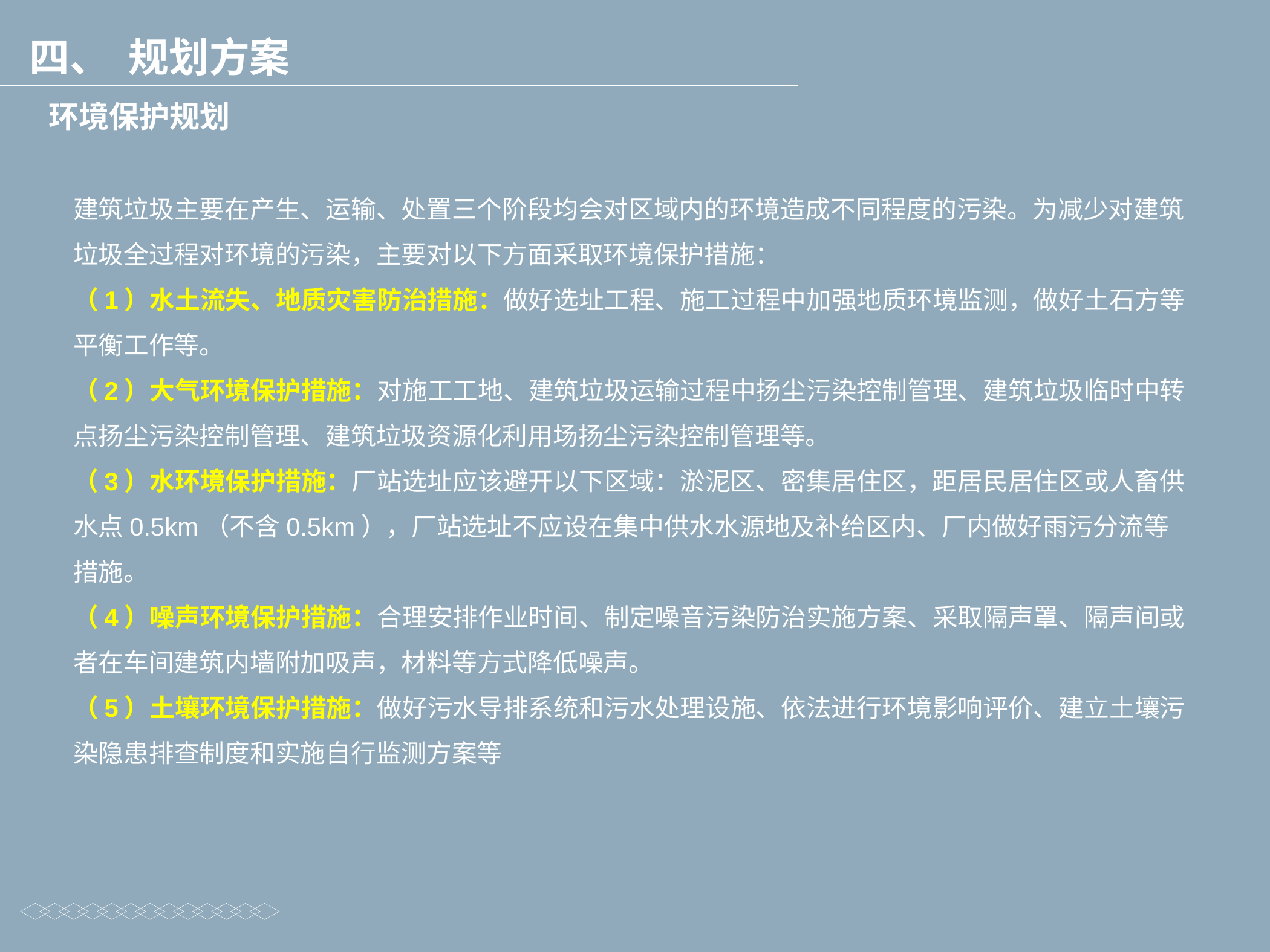

四、  规划方案
环境保护规划
建筑垃圾主要在产生、运输、处置三个阶段均会对区域内的环境造成不同程度的污染。为减少对建筑垃圾全过程对环境的污染，主要对以下方面采取环境保护措施：
（1）水土流失、地质灾害防治措施：做好选址工程、施工过程中加强地质环境监测，做好土石方等平衡工作等。
（2）大气环境保护措施：对施工工地、建筑垃圾运输过程中扬尘污染控制管理、建筑垃圾临时中转点扬尘污染控制管理、建筑垃圾资源化利用场扬尘污染控制管理等。
（3）水环境保护措施：厂站选址应该避开以下区域：淤泥区、密集居住区，距居民居住区或人畜供水点0.5km（不含0.5km），厂站选址不应设在集中供水水源地及补给区内、厂内做好雨污分流等措施。
（4）噪声环境保护措施：合理安排作业时间、制定噪音污染防治实施方案、采取隔声罩、隔声间或者在车间建筑内墙附加吸声，材料等方式降低噪声。
（5）土壤环境保护措施：做好污水导排系统和污水处理设施、依法进行环境影响评价、建立土壤污染隐患排查制度和实施自行监测方案等